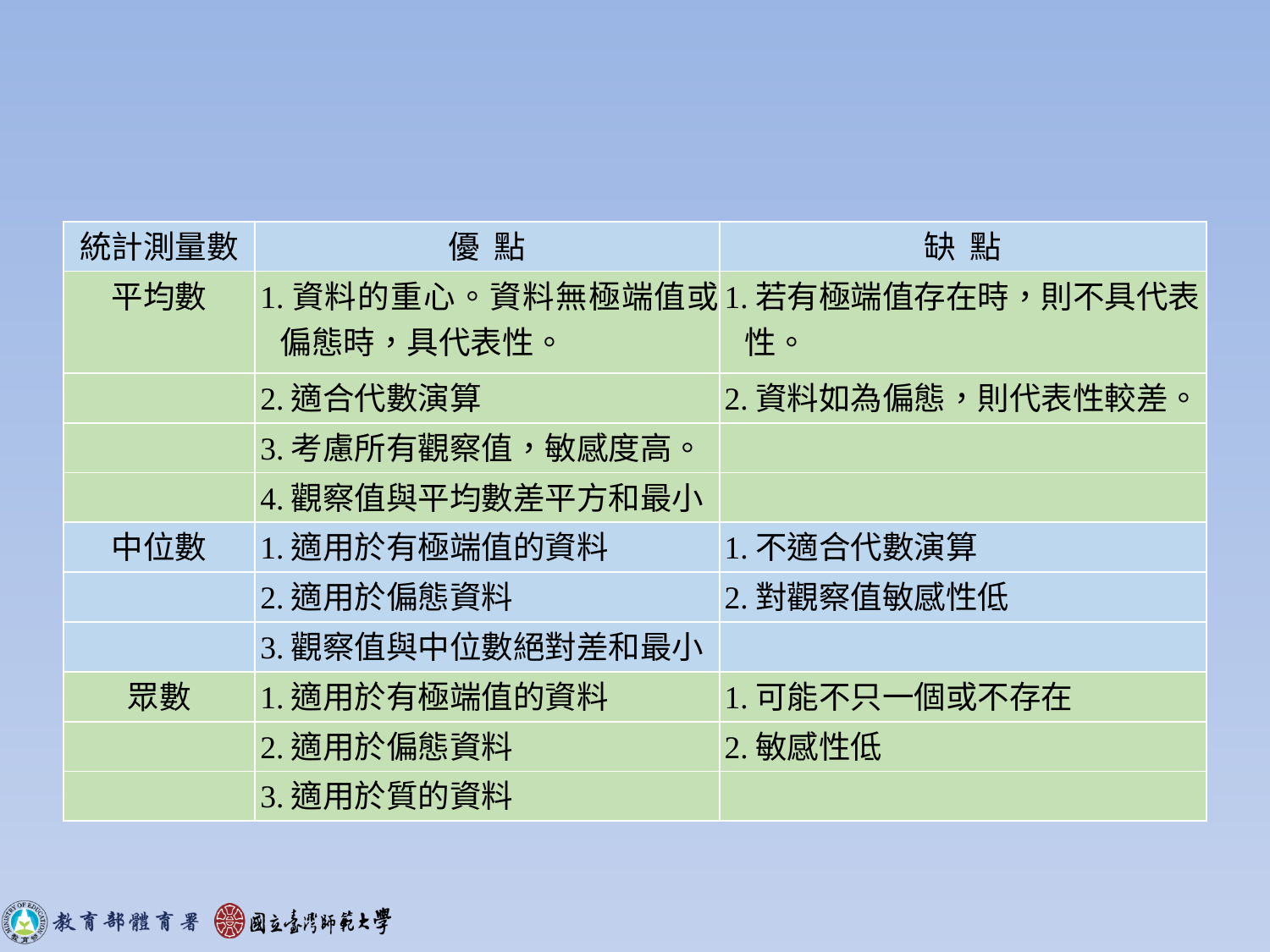

#
| 統計測量數 | 優 點 | 缺 點 |
| --- | --- | --- |
| 平均數 | 1.資料的重心。資料無極端值或偏態時，具代表性。 | 1.若有極端值存在時，則不具代表性。 |
|  | 2.適合代數演算 | 2.資料如為偏態，則代表性較差。 |
|  | 3.考慮所有觀察值，敏感度高。 |  |
|  | 4.觀察值與平均數差平方和最小 |  |
| 中位數 | 1.適用於有極端值的資料 | 1.不適合代數演算 |
|  | 2.適用於偏態資料 | 2.對觀察值敏感性低 |
|  | 3.觀察值與中位數絕對差和最小 |  |
| 眾數 | 1.適用於有極端值的資料 | 1.可能不只一個或不存在 |
|  | 2.適用於偏態資料 | 2.敏感性低 |
|  | 3.適用於質的資料 |  |